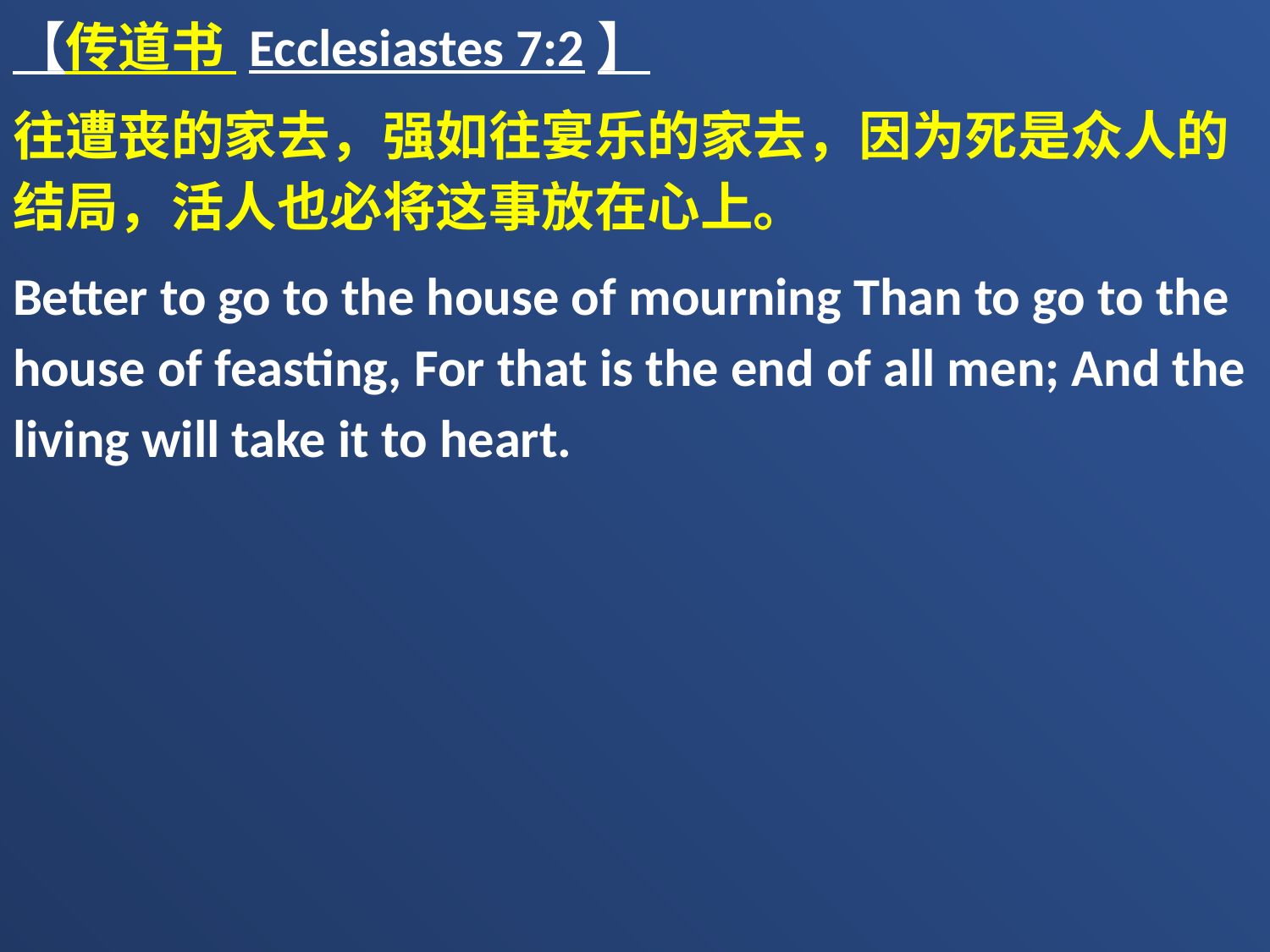

【传道书 Ecclesiastes 7:2】
往遭丧的家去，强如往宴乐的家去，因为死是众人的结局，活人也必将这事放在心上。
Better to go to the house of mourning Than to go to the house of feasting, For that is the end of all men; And the living will take it to heart.